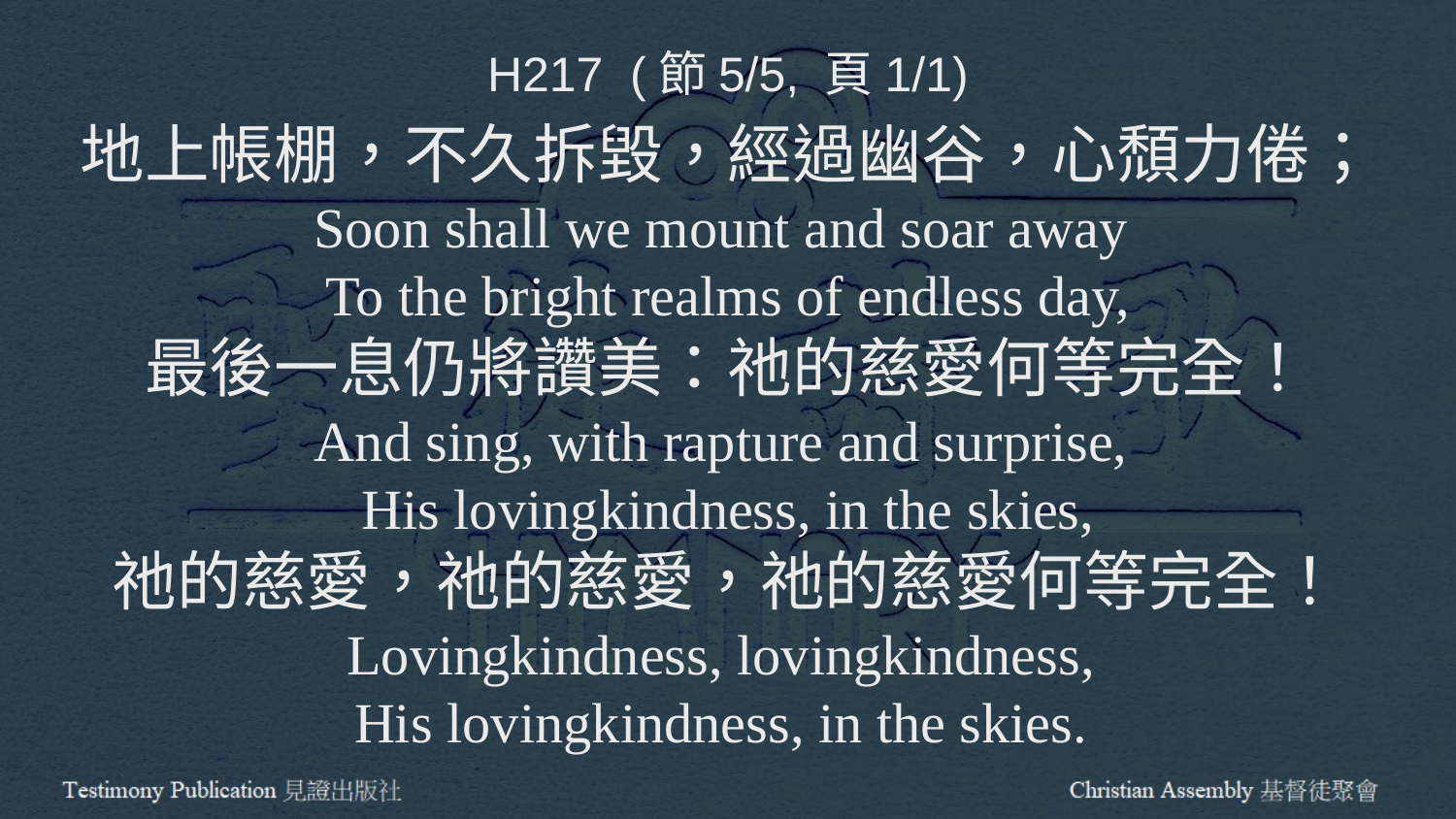

H217  (節5/5, 頁1/1)
地上帳棚，不久拆毀，經過幽谷，心頹力倦；
Soon shall we mount and soar away
To the bright realms of endless day,
最後一息仍將讚美：祂的慈愛何等完全！
And sing, with rapture and surprise,
His lovingkindness, in the skies,
祂的慈愛，祂的慈愛，祂的慈愛何等完全！
Lovingkindness, lovingkindness,
His lovingkindness, in the skies.